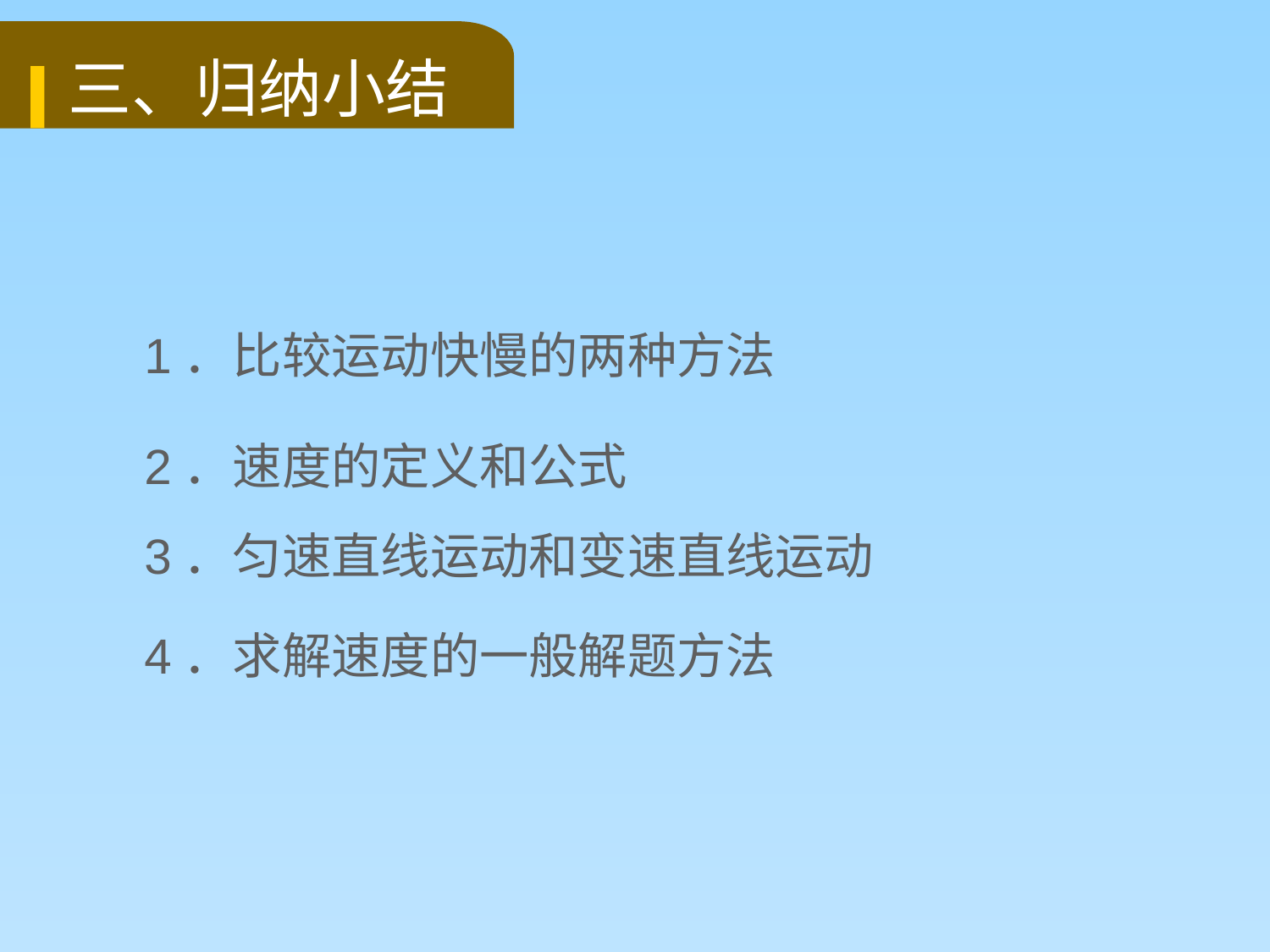

三、归纳小结

1．比较运动快慢的两种方法
2．速度的定义和公式
3．匀速直线运动和变速直线运动
4．求解速度的一般解题方法